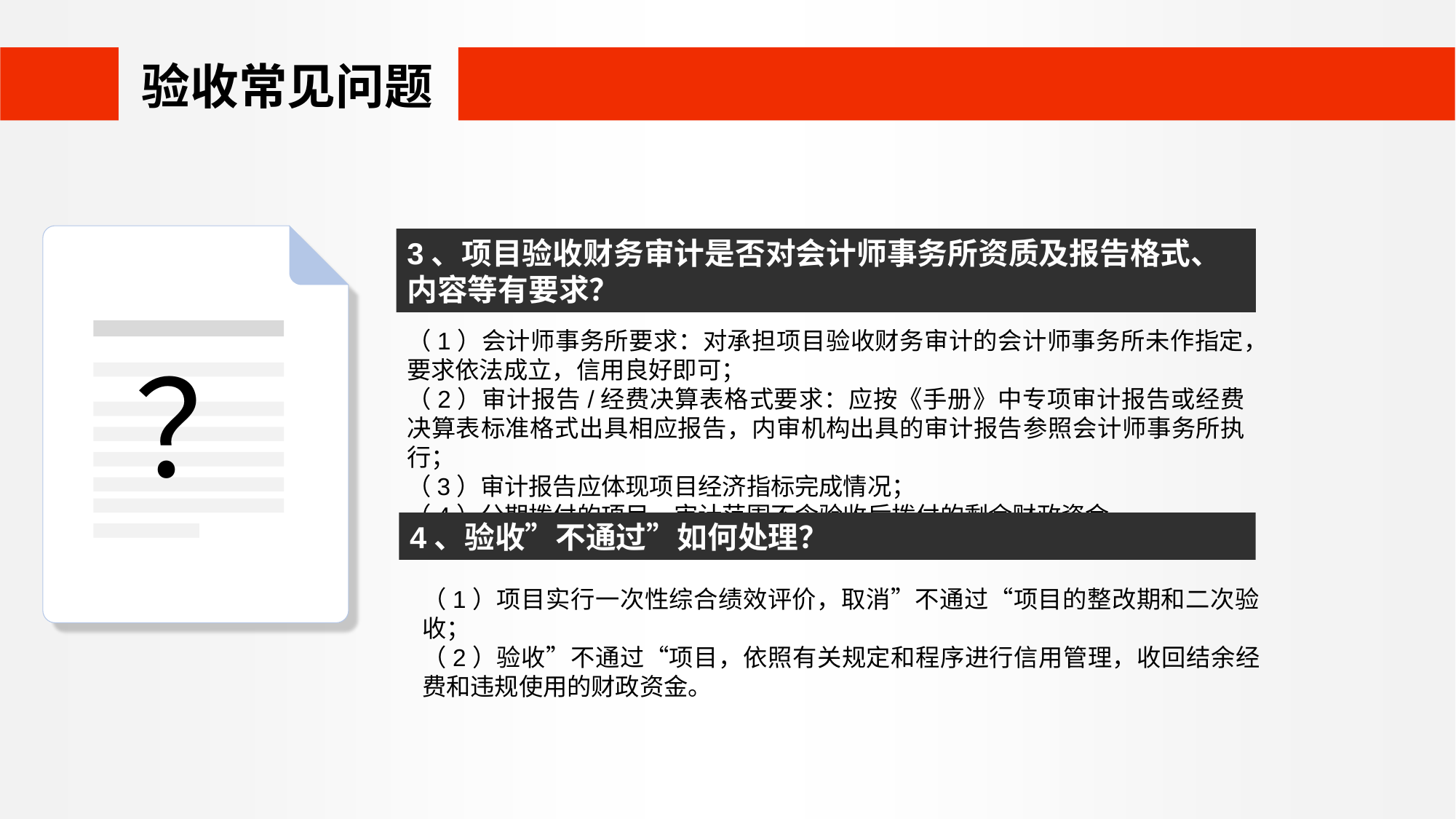

验收常见问题

3、项目验收财务审计是否对会计师事务所资质及报告格式、内容等有要求？
（1）会计师事务所要求：对承担项目验收财务审计的会计师事务所未作指定，要求依法成立，信用良好即可；
（2）审计报告/经费决算表格式要求：应按《手册》中专项审计报告或经费决算表标准格式出具相应报告，内审机构出具的审计报告参照会计师事务所执行；
（3）审计报告应体现项目经济指标完成情况；
（4）分期拨付的项目，审计范围不含验收后拨付的剩余财政资金。
？
4、验收”不通过”如何处理？
（1）项目实行一次性综合绩效评价，取消”不通过“项目的整改期和二次验收；
（2）验收”不通过“项目，依照有关规定和程序进行信用管理，收回结余经费和违规使用的财政资金。